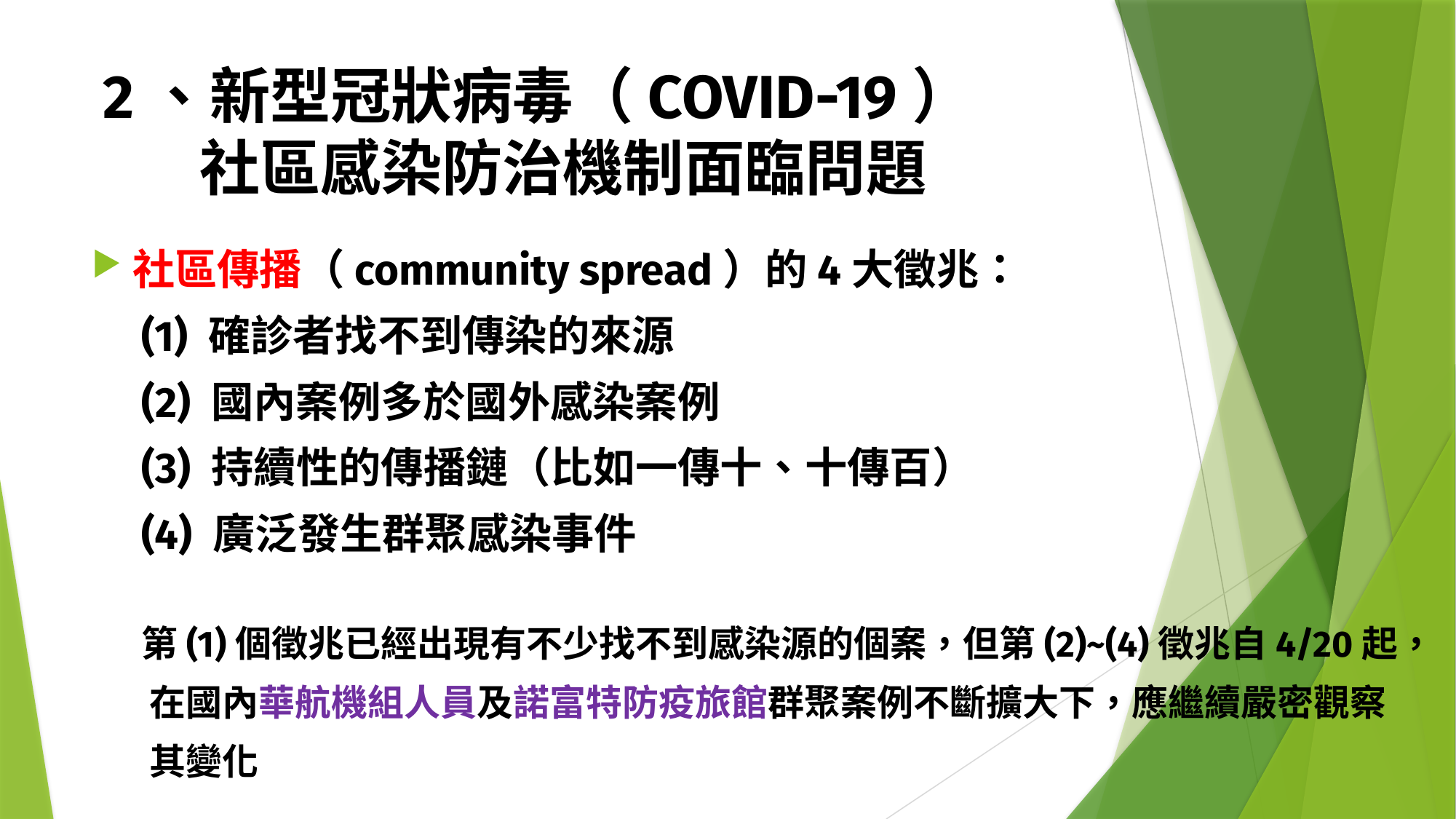

# 2、新型冠狀病毒（COVID-19） 社區感染防治機制面臨問題
社區傳播（community spread）的4大徵兆：
     (1) 確診者找不到傳染的來源
     (2) 國內案例多於國外感染案例
     (3) 持續性的傳播鏈（比如一傳十、十傳百）
     (4) 廣泛發生群聚感染事件

       第(1)個徵兆已經出現有不少找不到感染源的個案，但第(2)~(4)徵兆自4/20起，
      在國內華航機組人員及諾富特防疫旅館群聚案例不斷擴大下，應繼續嚴密觀察
      其變化